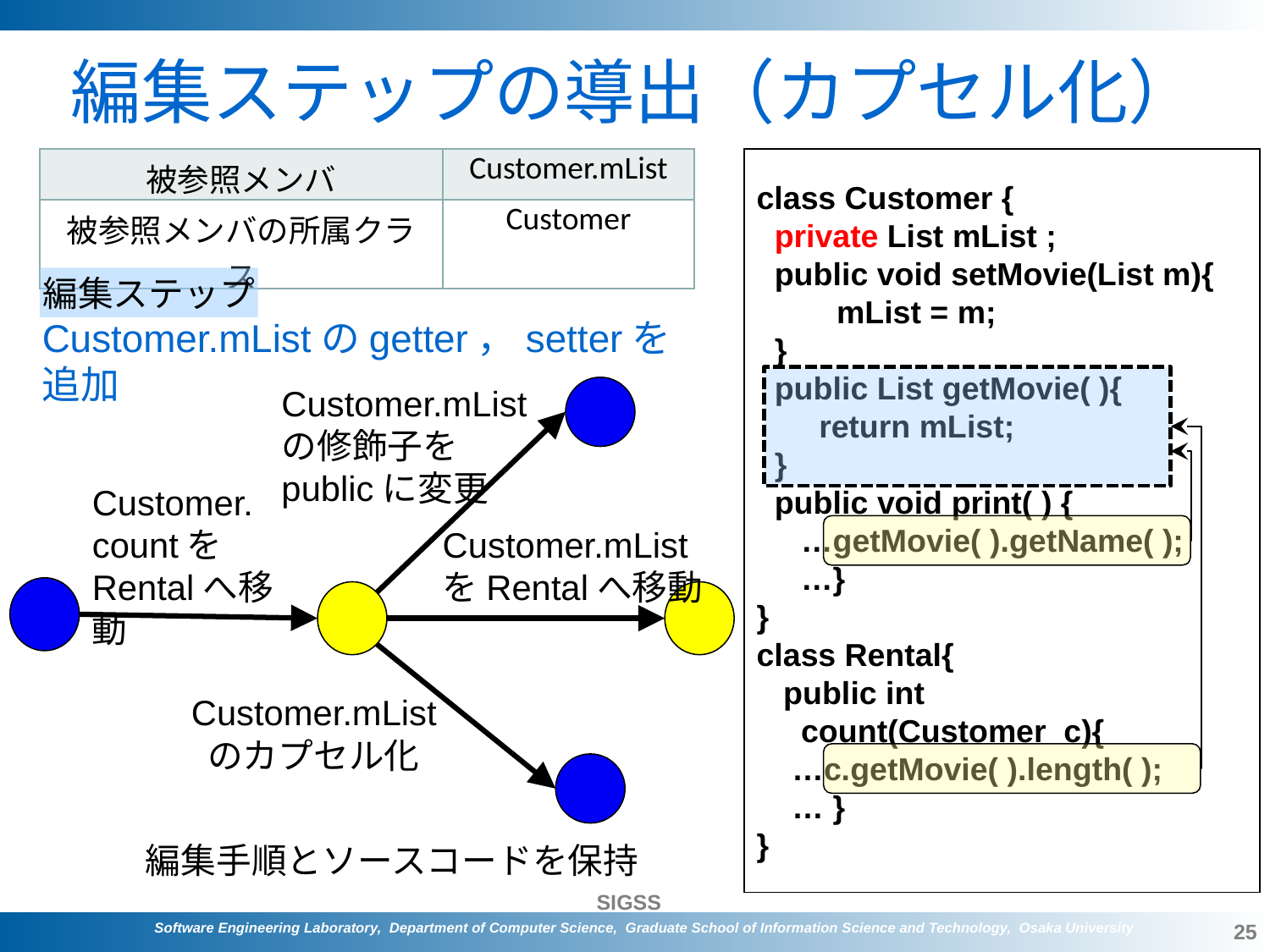

# 編集ステップの導出（カプセル化）
| 被参照メンバ | Customer.mList |
| --- | --- |
| 被参照メンバの所属クラス | Customer |
class Customer {
  private List mList ;
  public void setMovie(List m){
         mList = m;
  }
  public List getMovie( ){
       return mList;
  }
  public void print( ) {
     …getMovie( ).getName( );
     …}
}
class Rental{
   public int
     count(Customer  c){
    …c.getMovie( ).length( );
    … }
}

class Customer {
  private List mList ;
  public void print( ) {
     …
     mList[i].getName( );
     …
  }
}
class Rental{
   public int
        count(Customer  c){
    …
    c.mList.length( );
    …
  }
}

編集ステップ
Customer.mListのgetter，setterを追加
Customer.mList
の修飾子を
publicに変更

Customer.
countを
Rentalへ移動
Customer.mList
をRentalへ移動

Customer.mList
 のカプセル化

編集手順とソースコードを保持

25
Software Engineering Laboratory,  Department of Computer Science,  Graduate School of Information Science and Technology,  Osaka University